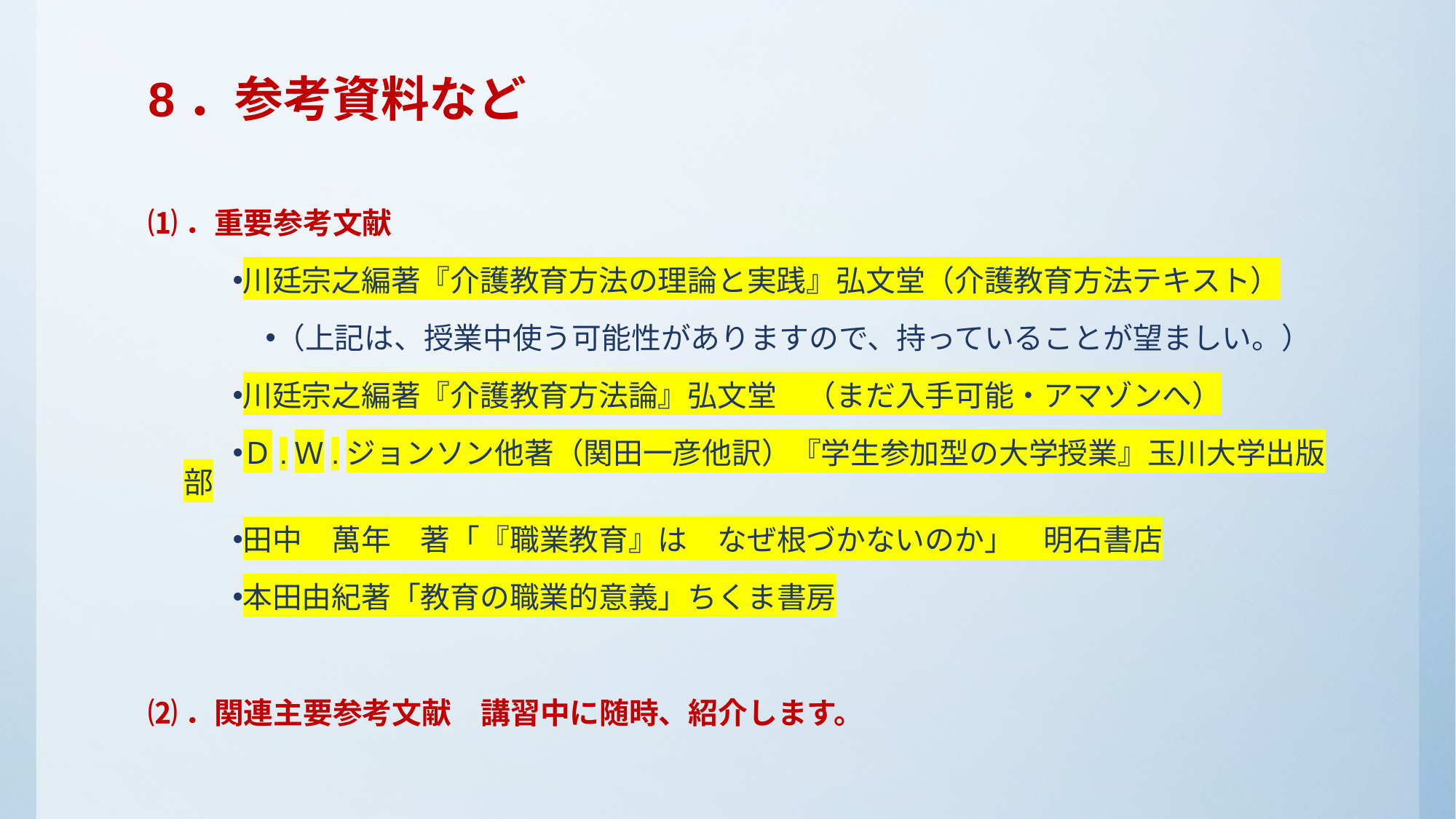

# 8．参考資料など
⑴．重要参考文献
川廷宗之編著『介護教育方法の理論と実践』弘文堂（介護教育方法テキスト）
（上記は、授業中使う可能性がありますので、持っていることが望ましい。）
川廷宗之編著『介護教育方法論』弘文堂　（まだ入手可能・アマゾンへ）
Ｄ.Ｗ.ジョンソン他著（関田一彦他訳）『学生参加型の大学授業』玉川大学出版部
田中　萬年　著「『職業教育』は　なぜ根づかないのか」　明石書店
本田由紀著「教育の職業的意義」ちくま書房

⑵．関連主要参考文献　講習中に随時、紹介します。